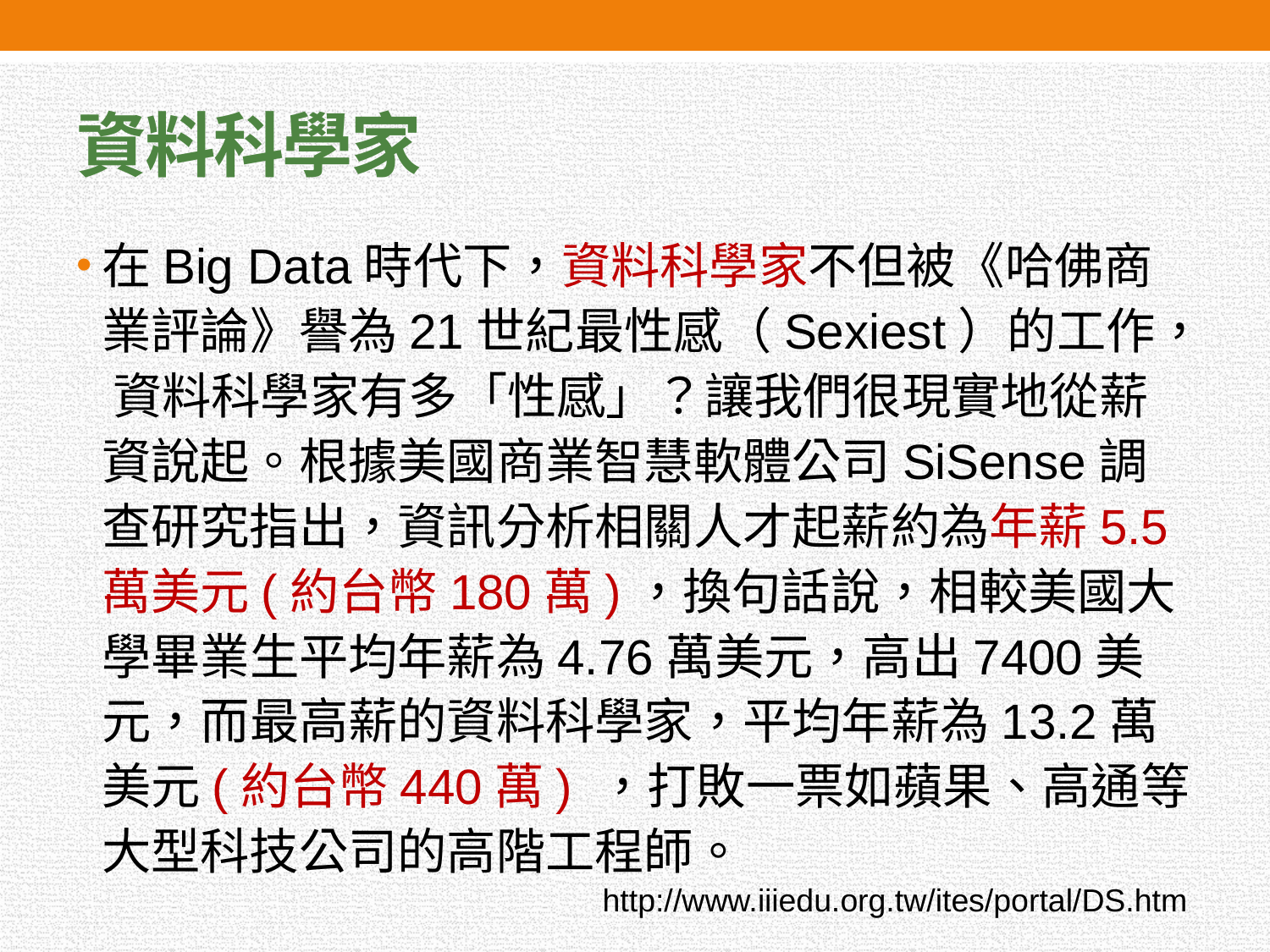

# 資料科學家
在Big Data時代下，資料科學家不但被《哈佛商業評論》譽為21世紀最性感（Sexiest）的工作， 資料科學家有多「性感」？讓我們很現實地從薪資說起。根據美國商業智慧軟體公司SiSense調查研究指出，資訊分析相關人才起薪約為年薪5.5萬美元(約台幣180萬)，換句話說，相較美國大學畢業生平均年薪為4.76萬美元，高出7400美元，而最高薪的資料科學家，平均年薪為13.2萬美元(約台幣440萬) ，打敗一票如蘋果、高通等大型科技公司的高階工程師。
http://www.iiiedu.org.tw/ites/portal/DS.htm